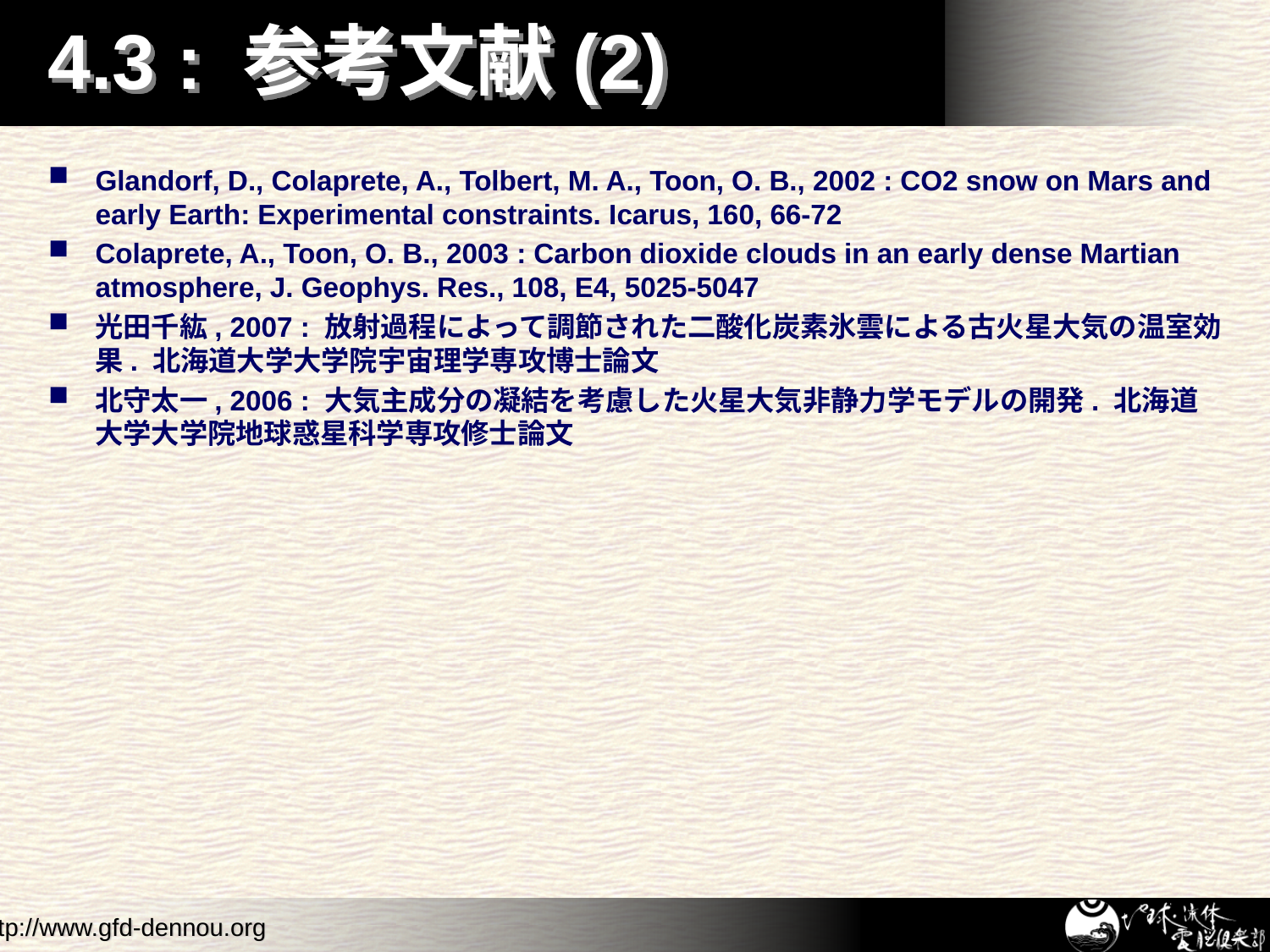

# 4.3 : 参考文献(2)
Glandorf, D., Colaprete, A., Tolbert, M. A., Toon, O. B., 2002 : CO2 snow on Mars and early Earth: Experimental constraints. Icarus, 160, 66-72
Colaprete, A., Toon, O. B., 2003 : Carbon dioxide clouds in an early dense Martian atmosphere, J. Geophys. Res., 108, E4, 5025-5047
光田千紘, 2007 : 放射過程によって調節された二酸化炭素氷雲による古火星大気の温室効果. 北海道大学大学院宇宙理学専攻博士論文
北守太一, 2006 : 大気主成分の凝結を考慮した火星大気非静力学モデルの開発. 北海道大学大学院地球惑星科学専攻修士論文